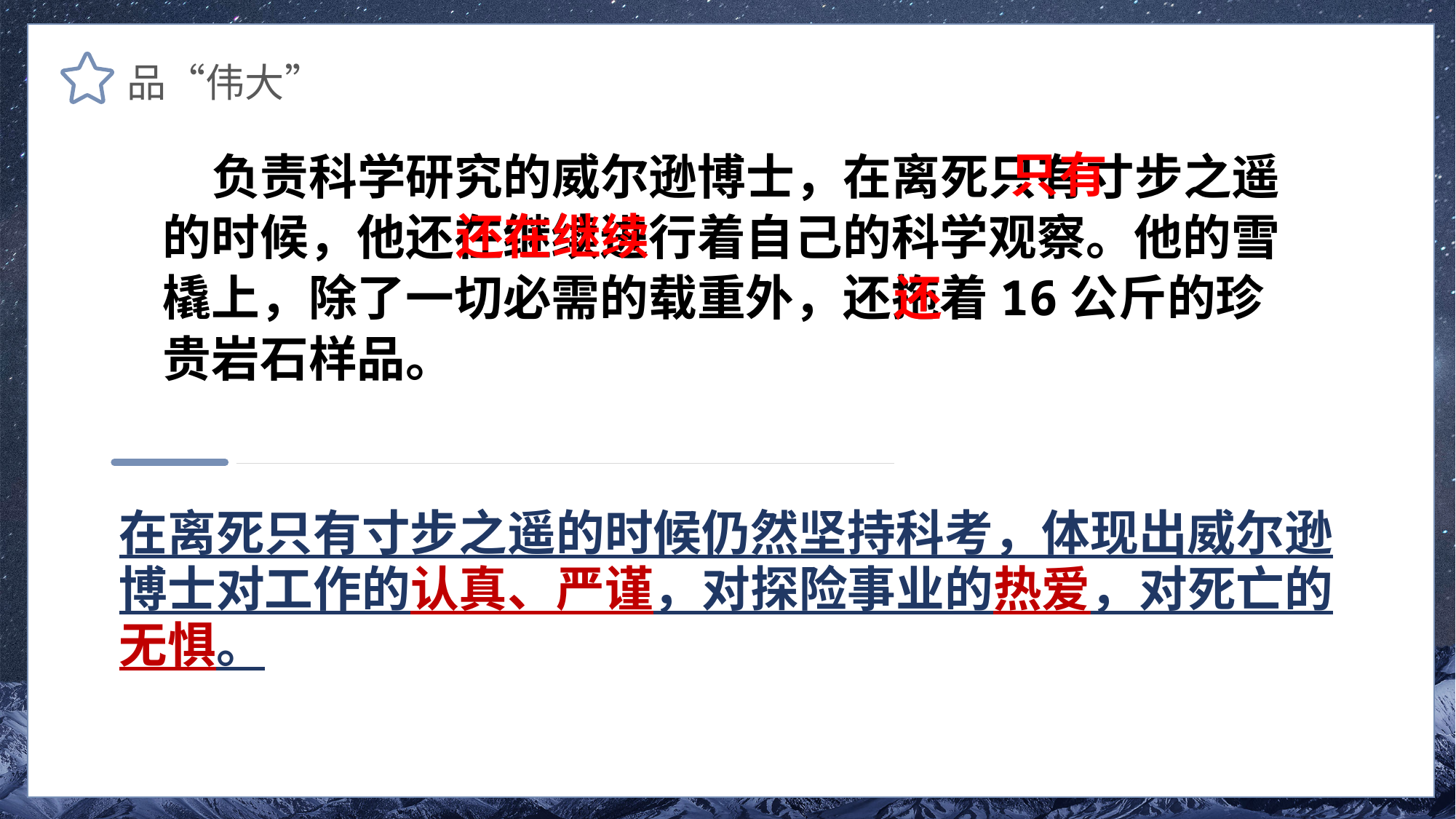

品“伟大”
品“伟大”
只有
    负责科学研究的威尔逊博士，在离死只有寸步之遥的时候，他还在继续进行着自己的科学观察。他的雪橇上，除了一切必需的载重外，还拖着16公斤的珍贵岩石样品。
02
还在继续
还
在离死只有寸步之遥的时候仍然坚持科考，体现出威尔逊博士对工作的认真、严谨，对探险事业的热爱，对死亡的无惧。